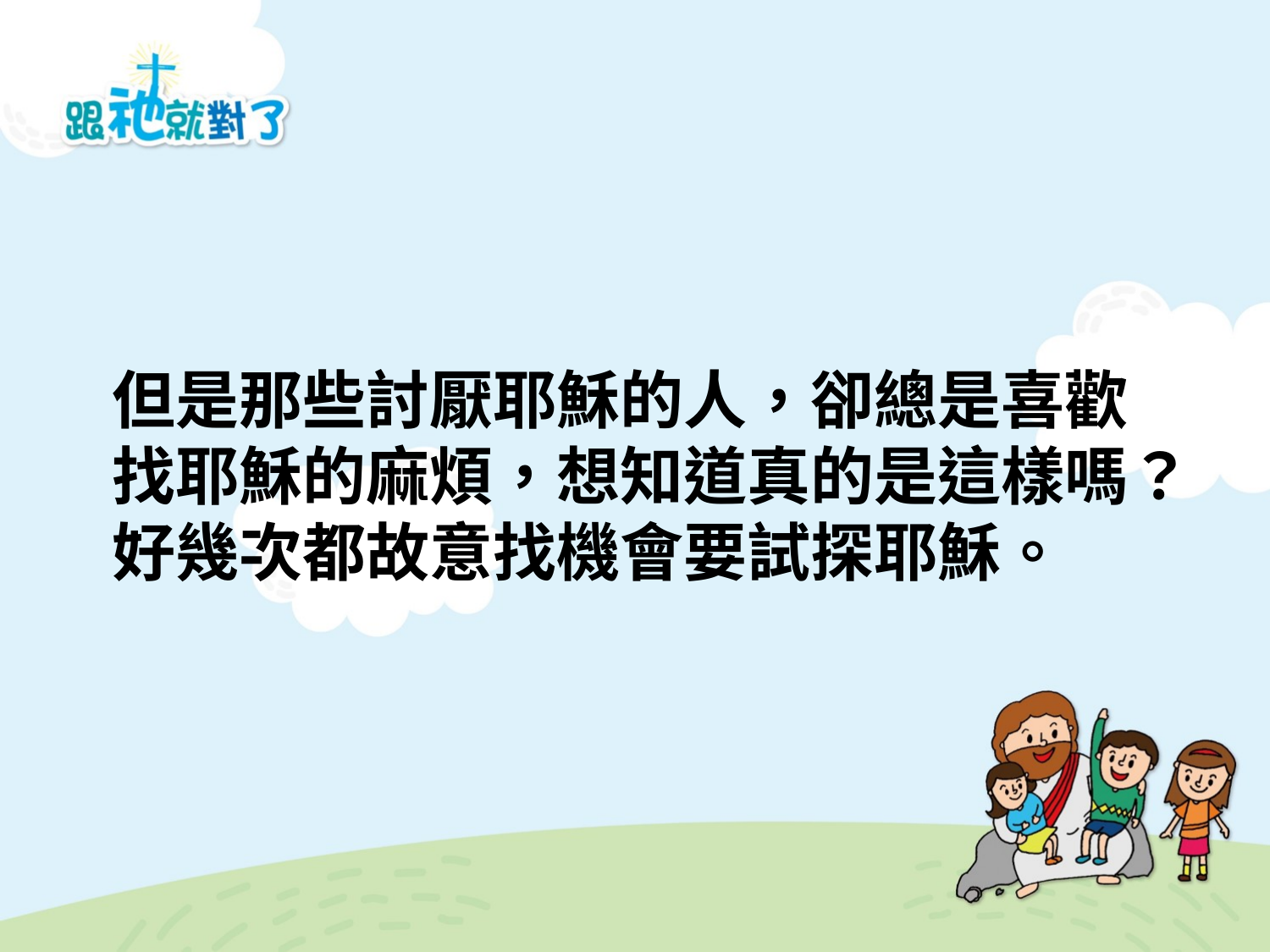

但是那些討厭耶穌的人，卻總是喜歡找耶穌的麻煩，想知道真的是這樣嗎？好幾次都故意找機會要試探耶穌。